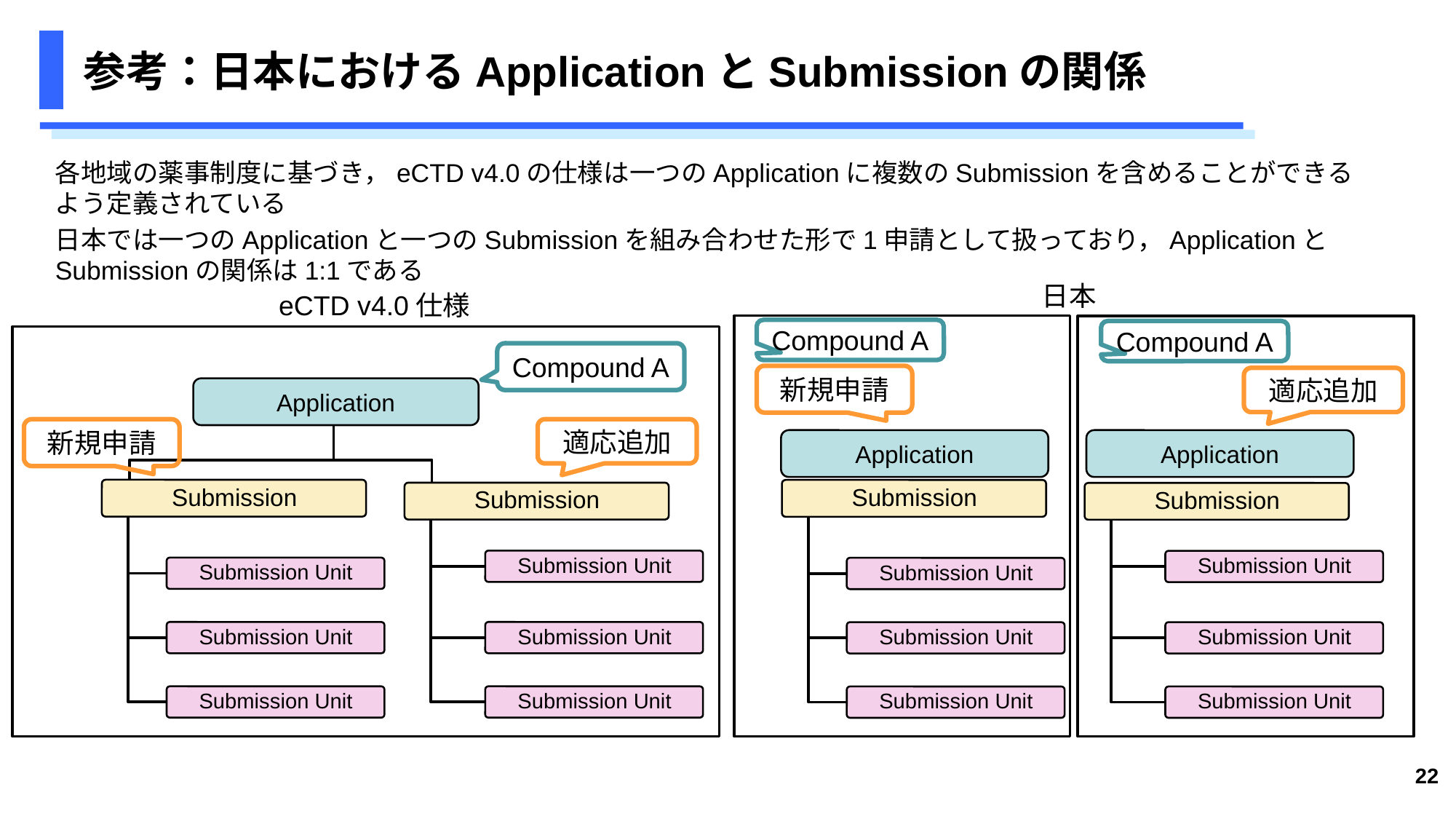

# 参考：日本におけるApplicationとSubmissionの関係
各地域の薬事制度に基づき，eCTD v4.0の仕様は一つのApplicationに複数のSubmissionを含めることができるよう定義されている
日本では一つのApplicationと一つのSubmissionを組み合わせた形で1申請として扱っており，ApplicationとSubmissionの関係は1:1である
日本
eCTD v4.0仕様

Compound A
Compound A

Compound A
新規申請
適応追加
Application
Submission
Submission Unit
Submission Unit
Submission Unit
Submission
Submission Unit
Submission Unit
Submission Unit
Submission
Submission Unit
Submission Unit
Submission Unit
Submission
Submission Unit
Submission Unit
Submission Unit
新規申請
適応追加
Application
Application

22